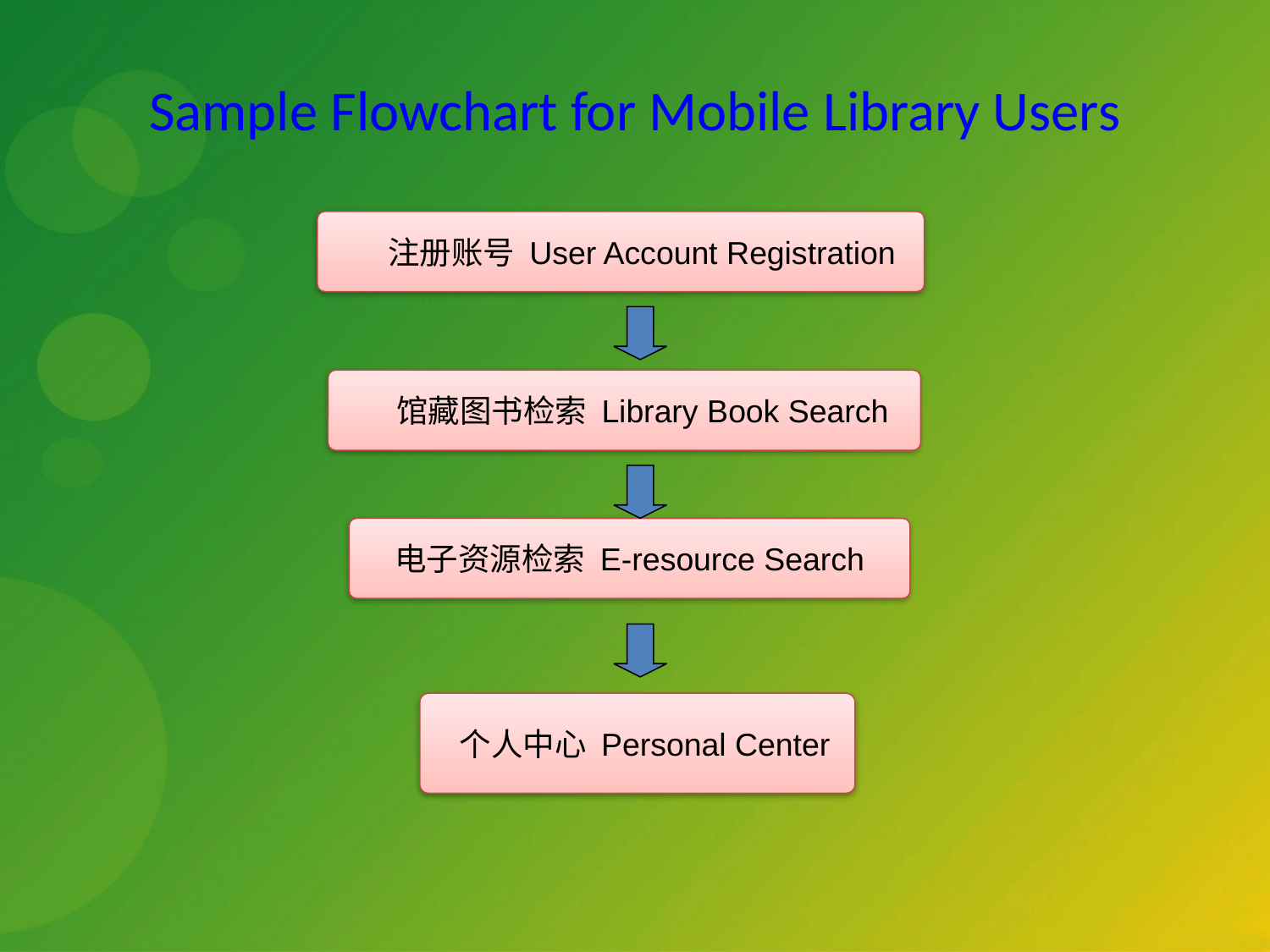

# Sample Flowchart for Mobile Library Users
      注册账号 User Account Registration

    馆藏图书检索 Library Book Search

电子资源检索 E-resource Search

 个人中心 Personal Center